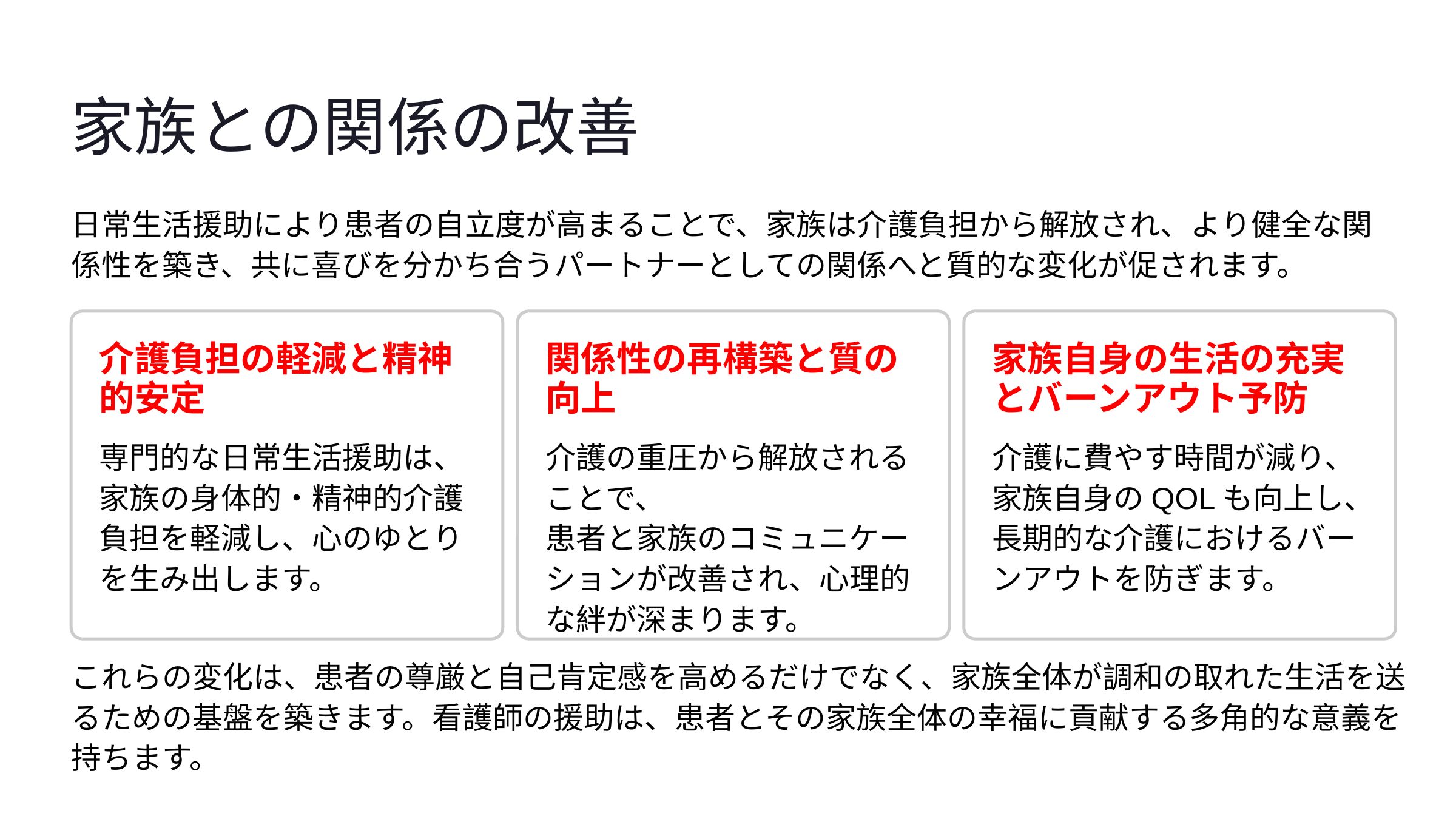

家族との関係の改善
日常生活援助により患者の自立度が高まることで、家族は介護負担から解放され、より健全な関係性を築き、共に喜びを分かち合うパートナーとしての関係へと質的な変化が促されます。

介護負担の軽減と精神的安定
関係性の再構築と質の向上
家族自身の生活の充実とバーンアウト予防
専門的な日常生活援助は、家族の身体的・精神的介護負担を軽減し、心のゆとりを生み出します。
介護の重圧から解放されることで、
患者と家族のコミュニケーションが改善され、心理的な絆が深まります。
介護に費やす時間が減り、家族自身のQOLも向上し、長期的な介護におけるバーンアウトを防ぎます。
これらの変化は、患者の尊厳と自己肯定感を高めるだけでなく、家族全体が調和の取れた生活を送るための基盤を築きます。看護師の援助は、患者とその家族全体の幸福に貢献する多角的な意義を持ちます。